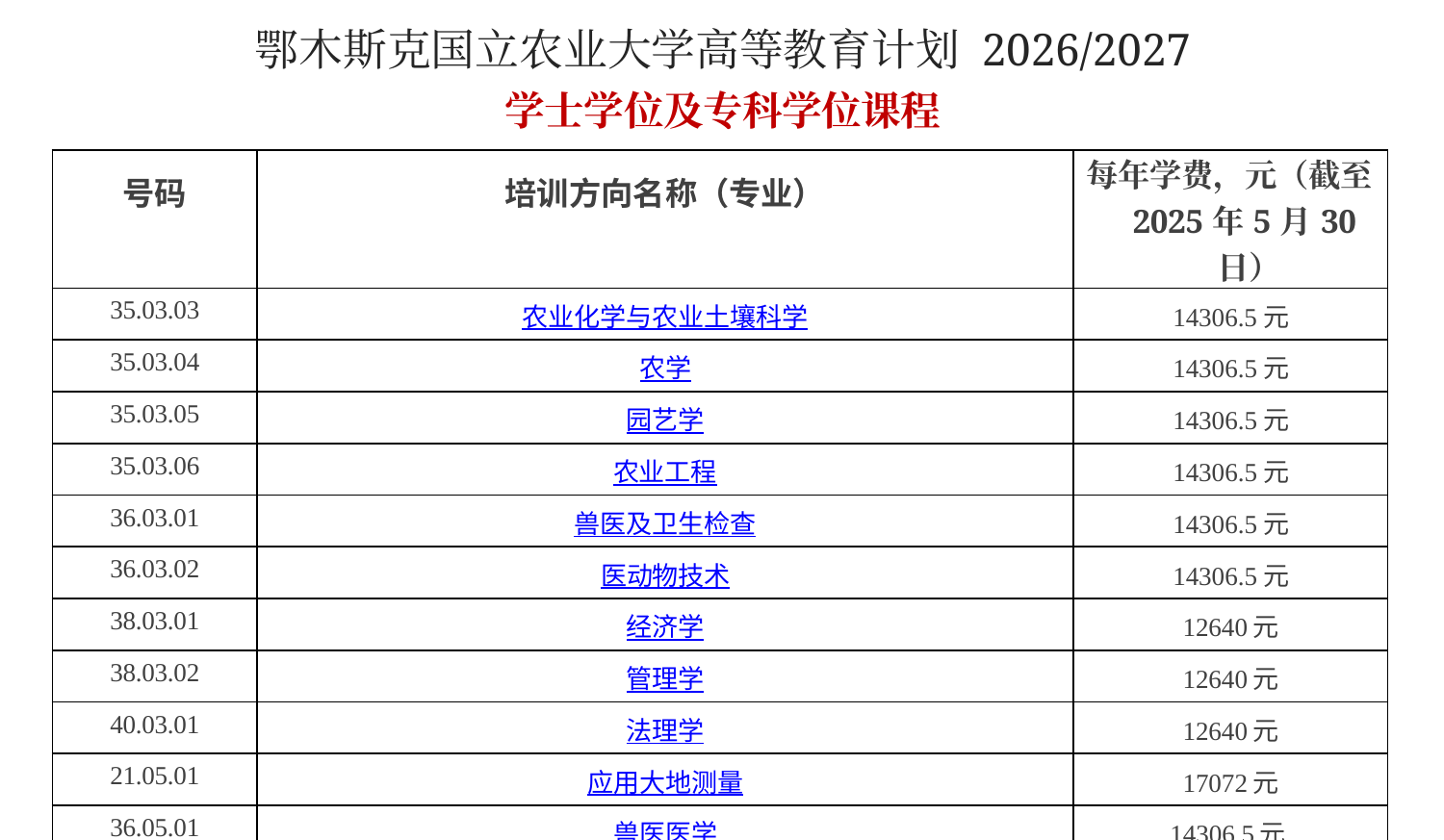

# 鄂木斯克国立农业大学高等教育计划 2026/2027
学士学位及专科学位课程
| 号码 | 培训方向名称（专业） | 每年学费，元（截至2025年5月30日） |
| --- | --- | --- |
| 35.03.03 | 农业化学与农业土壤科学 | 14306.5元 |
| 35.03.04 | 农学 | 14306.5元 |
| 35.03.05 | 园艺学 | 14306.5元 |
| 35.03.06 | 农业工程 | 14306.5元 |
| 36.03.01 | 兽医及卫生检查 | 14306.5元 |
| 36.03.02 | 医动物技术 | 14306.5元 |
| 38.03.01 | 经济学 | 12640元 |
| 38.03.02 | 管理学 | 12640元 |
| 40.03.01 | 法理学 | 12640元 |
| 21.05.01 | 应用大地测量 | 17072元 |
| 36.05.01 | 兽医医学 | 14306.5元 |